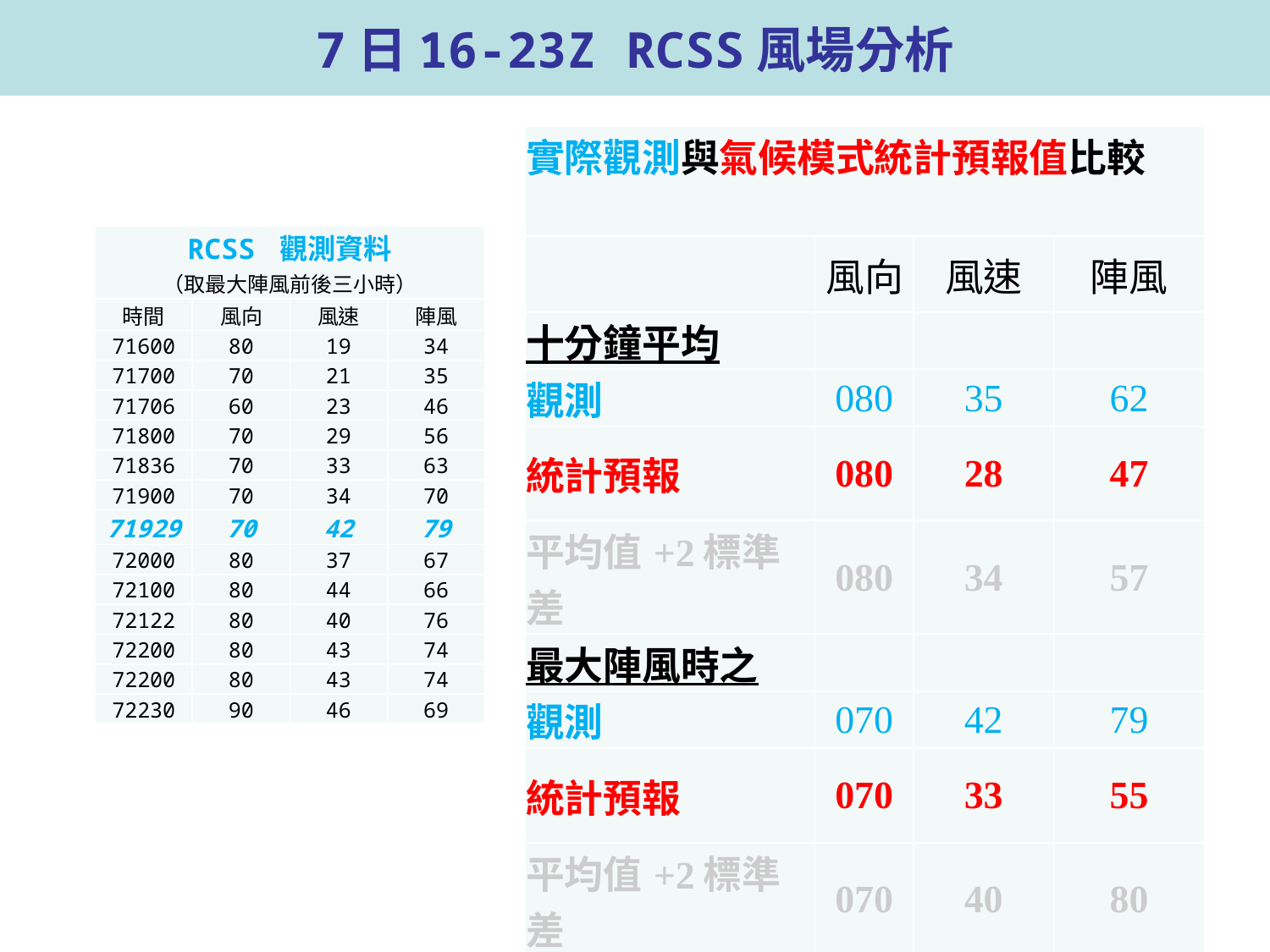

7日16-23Z RCSS風場分析
| 實際觀測與氣候模式統計預報值比較 |  |  |  |
| --- | --- | --- | --- |
|  | 風向 | 風速 | 陣風 |
| 十分鐘平均 |  |  |  |
| 觀測 | 080 | 35 | 62 |
| 統計預報 | 080 | 28 | 47 |
| 平均值+2標準差 | 080 | 34 | 57 |
| 最大陣風時之 |  |  |  |
| 觀測 | 070 | 42 | 79 |
| 統計預報 | 070 | 33 | 55 |
| 平均值+2標準差 | 070 | 40 | 80 |
| RCSS 觀測資料 （取最大陣風前後三小時） |  |  |  |
| --- | --- | --- | --- |
| 時間 | 風向 | 風速 | 陣風 |
| 71600 | 80 | 19 | 34 |
| 71700 | 70 | 21 | 35 |
| 71706 | 60 | 23 | 46 |
| 71800 | 70 | 29 | 56 |
| 71836 | 70 | 33 | 63 |
| 71900 | 70 | 34 | 70 |
| 71929 | 70 | 42 | 79 |
| 72000 | 80 | 37 | 67 |
| 72100 | 80 | 44 | 66 |
| 72122 | 80 | 40 | 76 |
| 72200 | 80 | 43 | 74 |
| 72200 | 80 | 43 | 74 |
| 72230 | 90 | 46 | 69 |